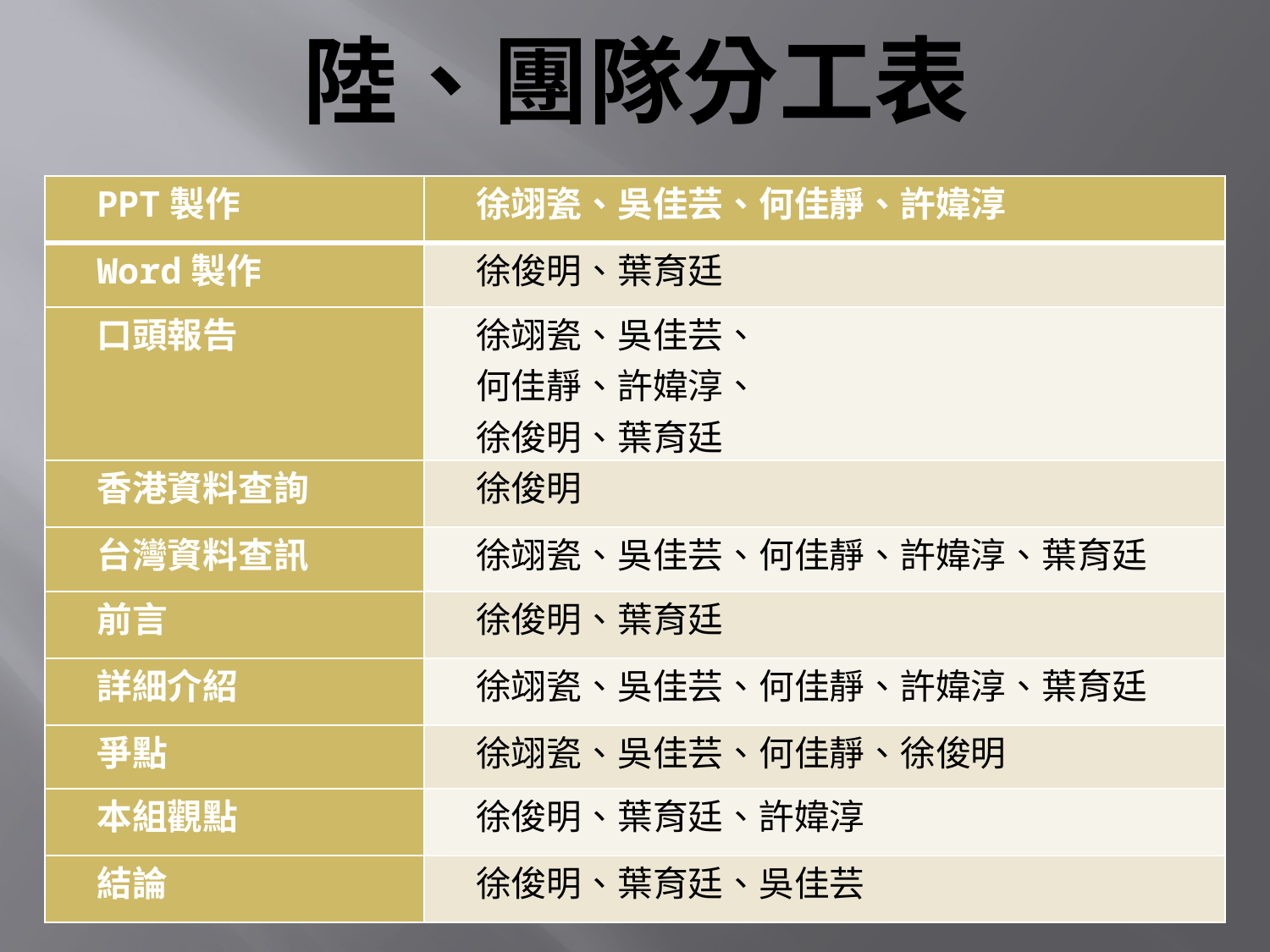

# 陸、團隊分工表
| PPT製作 | 徐翊瓷、吳佳芸、何佳靜、許媁淳 |
| --- | --- |
| Word製作 | 徐俊明、葉育廷 |
| 口頭報告 | 徐翊瓷、吳佳芸、 何佳靜、許媁淳、 徐俊明、葉育廷 |
| 香港資料查詢 | 徐俊明 |
| 台灣資料查訊 | 徐翊瓷、吳佳芸、何佳靜、許媁淳、葉育廷 |
| 前言 | 徐俊明、葉育廷 |
| 詳細介紹 | 徐翊瓷、吳佳芸、何佳靜、許媁淳、葉育廷 |
| 爭點 | 徐翊瓷、吳佳芸、何佳靜、徐俊明 |
| 本組觀點 | 徐俊明、葉育廷、許媁淳 |
| 結論 | 徐俊明、葉育廷、吳佳芸 |